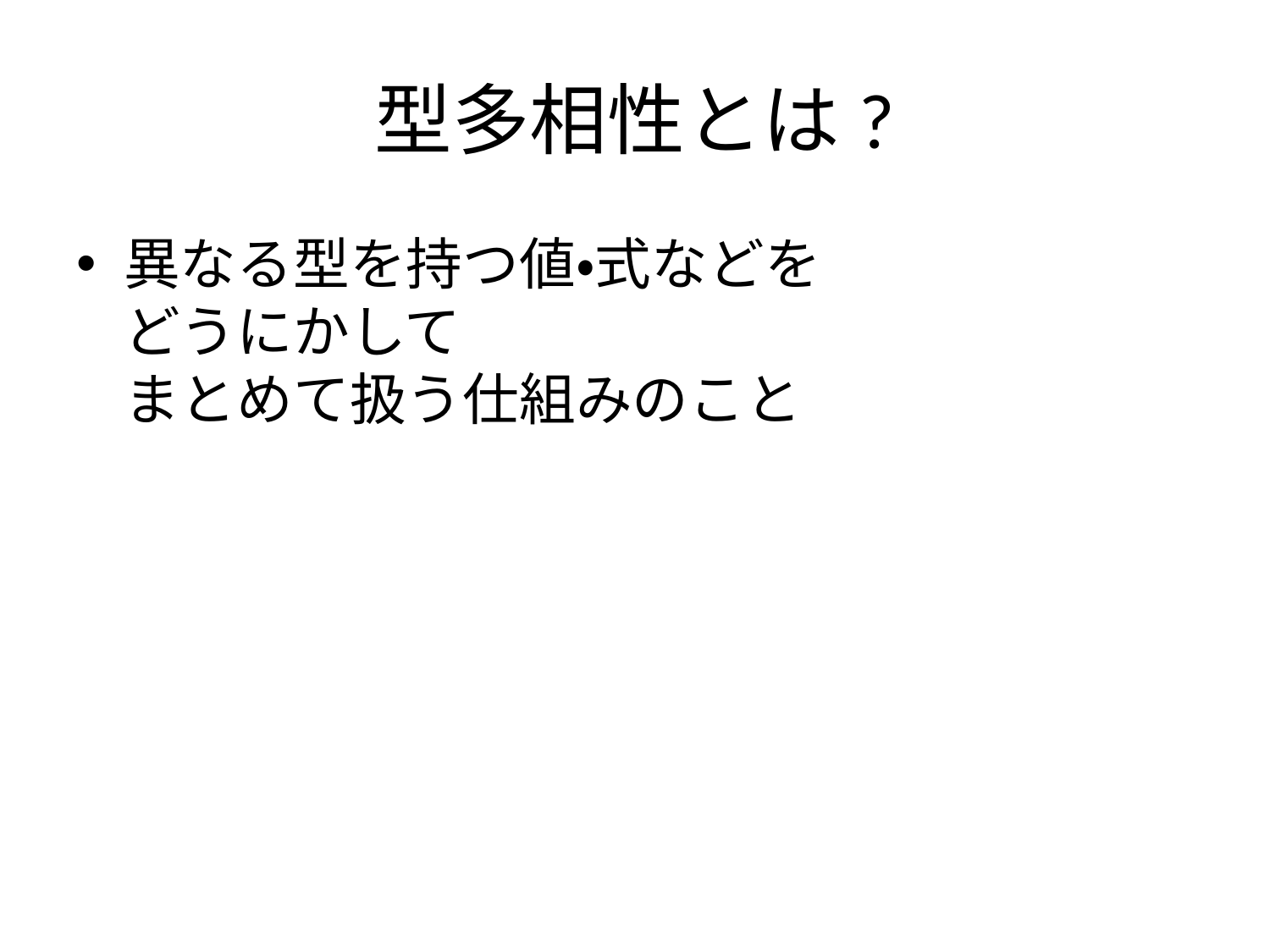

# 型多相性とは?
異なる型を持つ値・式などを
どうにかして
まとめて扱う仕組みのこと